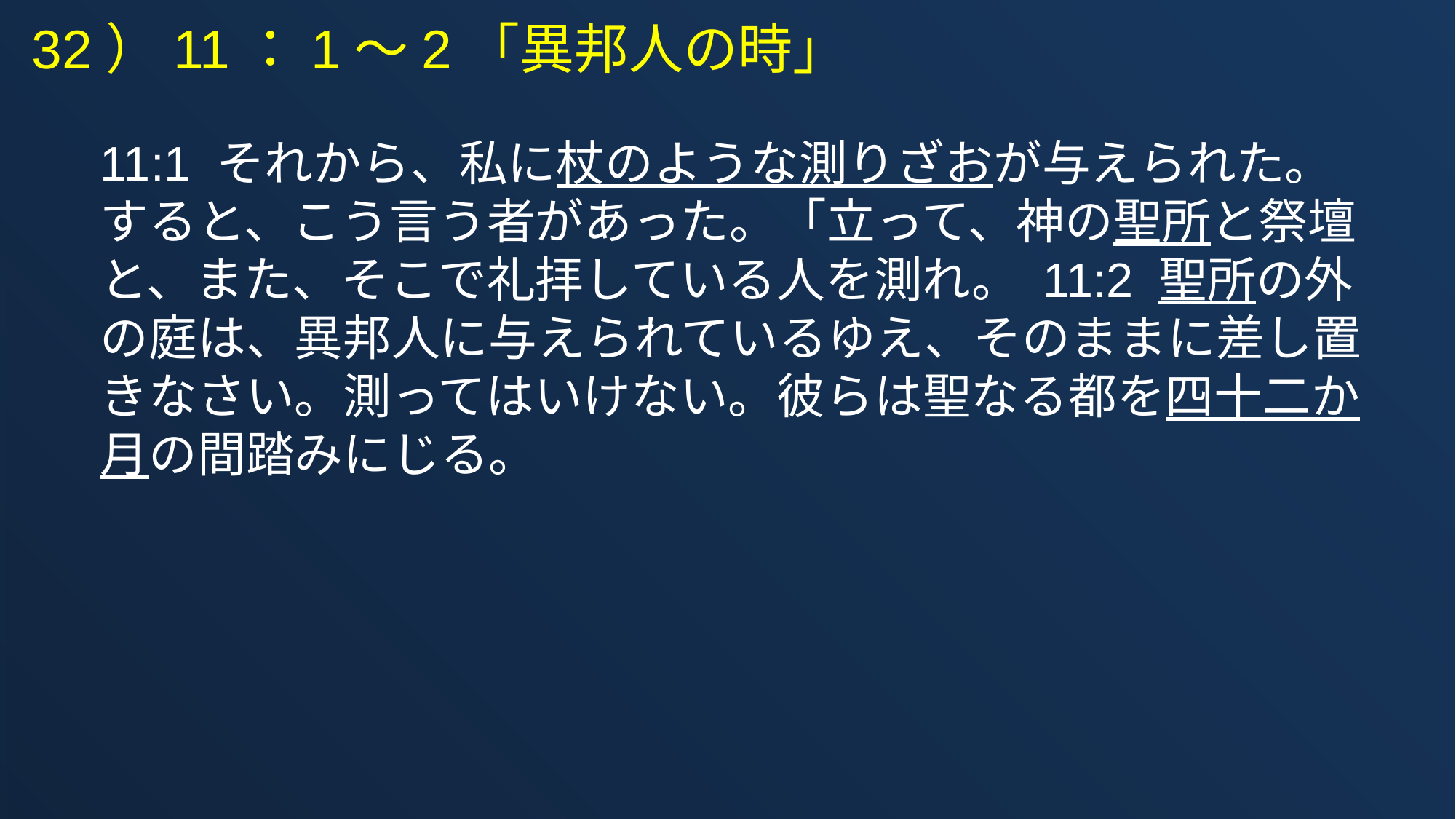

32）11：1～2「異邦人の時」
11:1 それから、私に杖のような測りざおが与えられた。すると、こう言う者があった。「立って、神の聖所と祭壇と、また、そこで礼拝している人を測れ。 11:2 聖所の外の庭は、異邦人に与えられているゆえ、そのままに差し置きなさい。測ってはいけない。彼らは聖なる都を四十二か月の間踏みにじる。